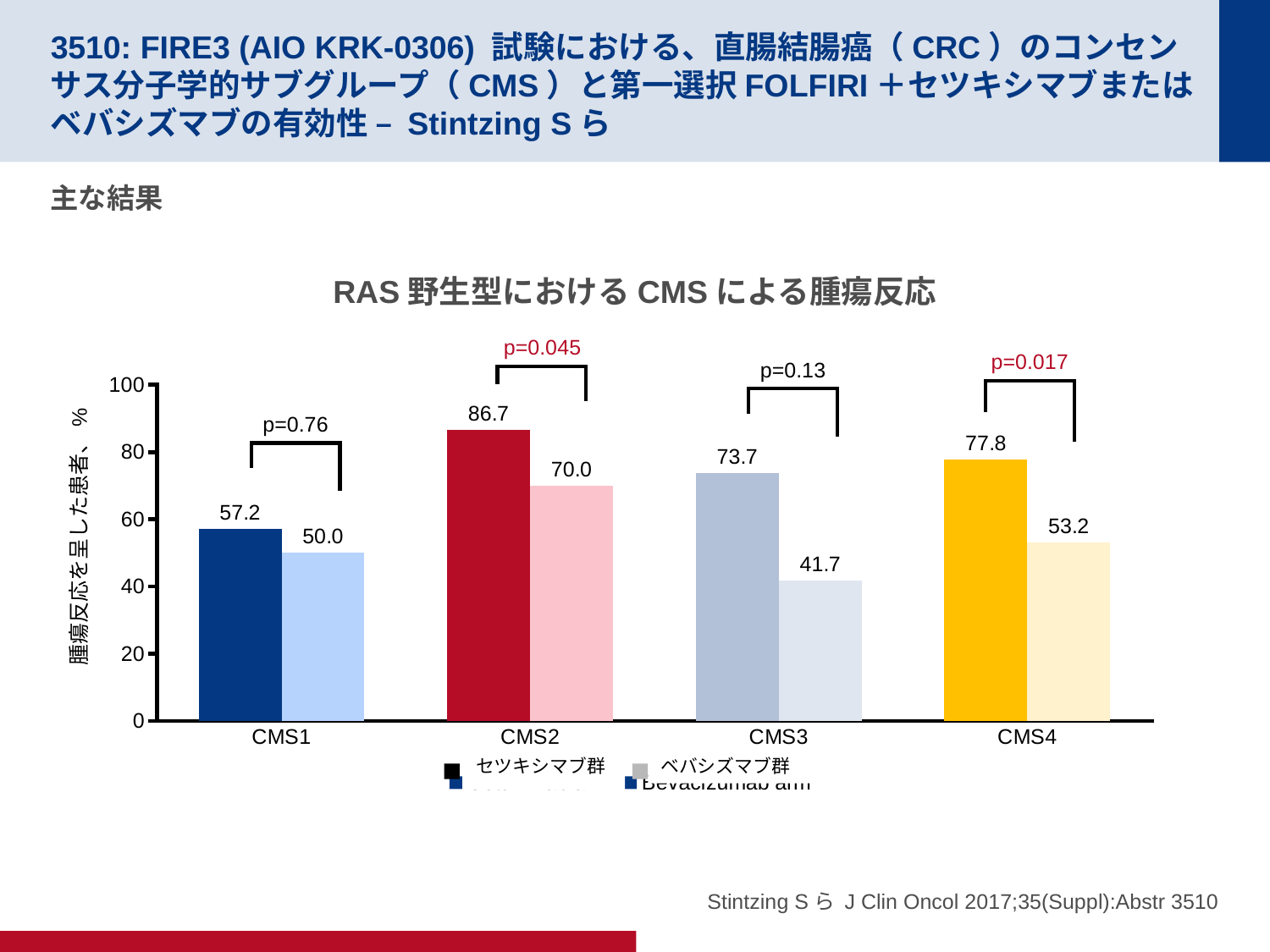

# 3510: FIRE3 (AIO KRK-0306) 試験における、直腸結腸癌（CRC）のコンセンサス分子学的サブグループ（CMS）と第一選択FOLFIRI＋セツキシマブまたはベバシズマブの有効性 – Stintzing Sら
主な結果
RAS野生型におけるCMSによる腫瘍反応
p=0.045
p=0.017
p=0.13

### Chart

| Category | Cetuximab arm | Bevacizumab arm |
|---|---|---|
| CMS1 | 57.2 | 50.0 |
| CMS2 | 86.7 | 70.0 |
| CMS3 | 73.7 | 41.7 |
| CMS4 | 77.8 | 53.2 |

p=0.76

腫瘍反応を呈した患者、%
Stintzing Sら J Clin Oncol 2017;35(Suppl):Abstr 3510